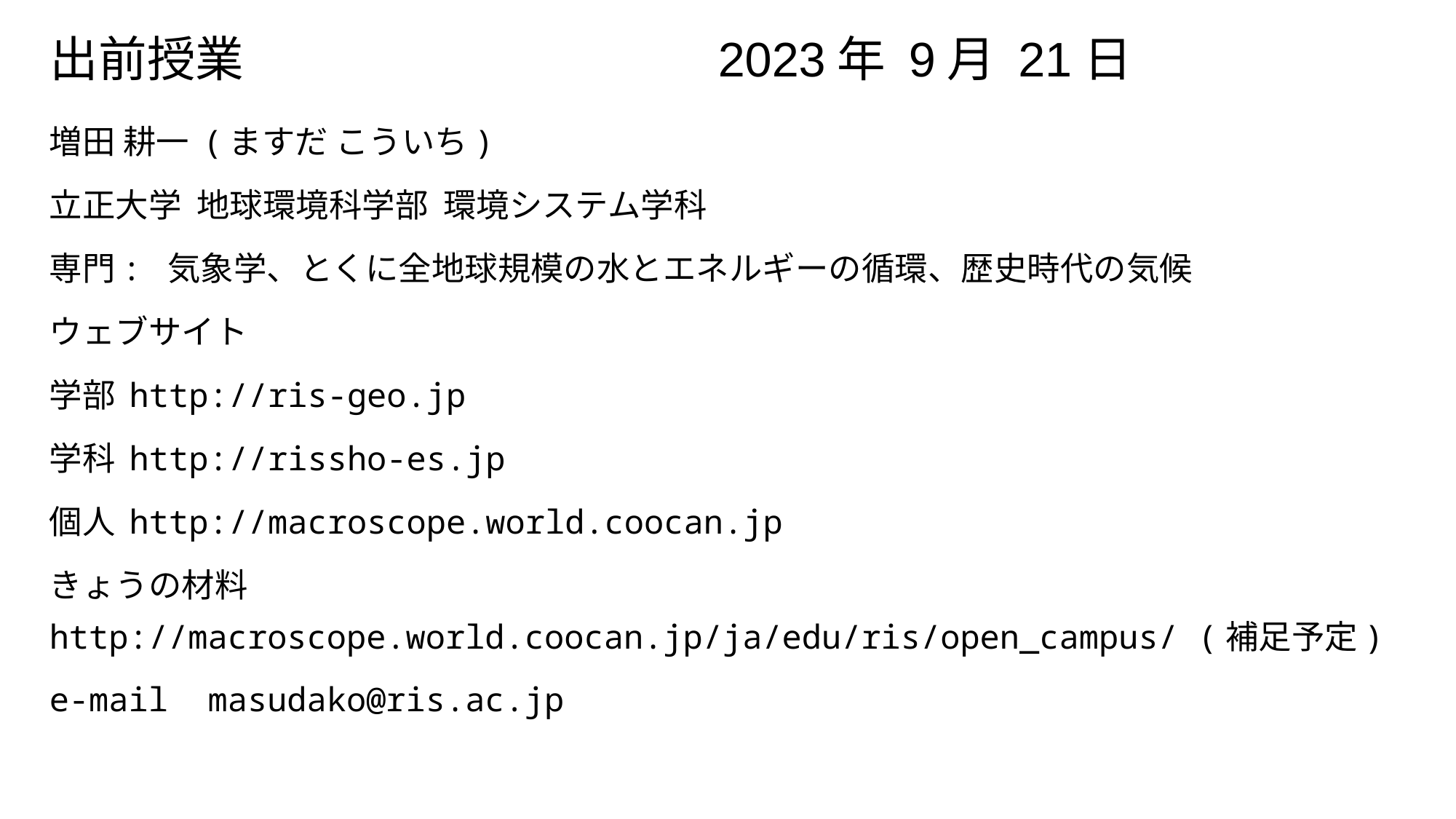

# 出前授業                             　　　2023年 9月 21日
増田 耕一 (ますだ こういち)
立正大学  地球環境科学部  環境システム学科
専門: 気象学、とくに全地球規模の水とエネルギーの循環、歴史時代の気候
ウェブサイト
学部 http://ris-geo.jp
学科 http://rissho-es.jp
個人 http://macroscope.world.coocan.jp
きょうの材料 　http://macroscope.world.coocan.jp/ja/edu/ris/open_campus/ (補足予定)
e-mail  masudako@ris.ac.jp